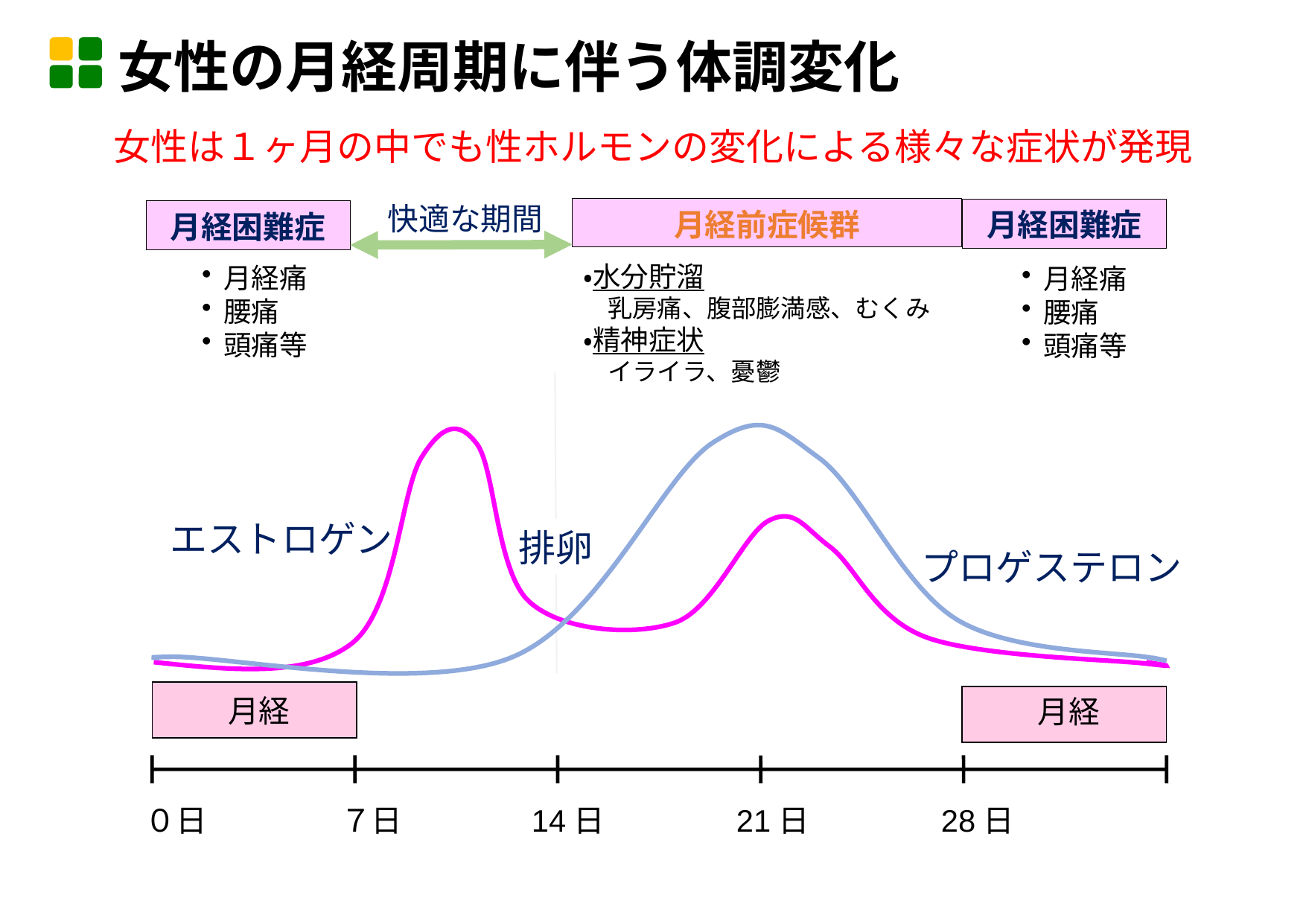

女性の月経周期に伴う体調変化

女性は１ヶ月の中でも性ホルモンの変化による様々な症状が発現
快適な期間

月経困難症
月経前症候群

月経困難症
・水分貯溜
　乳房痛、腹部膨満感、むくみ
・精神症状
　イライラ、憂鬱
月経痛
腰痛
頭痛等
月経痛
腰痛
頭痛等

エストロゲン
排卵
プロゲステロン

月経

月経

０日
７日
14日
21日
28日